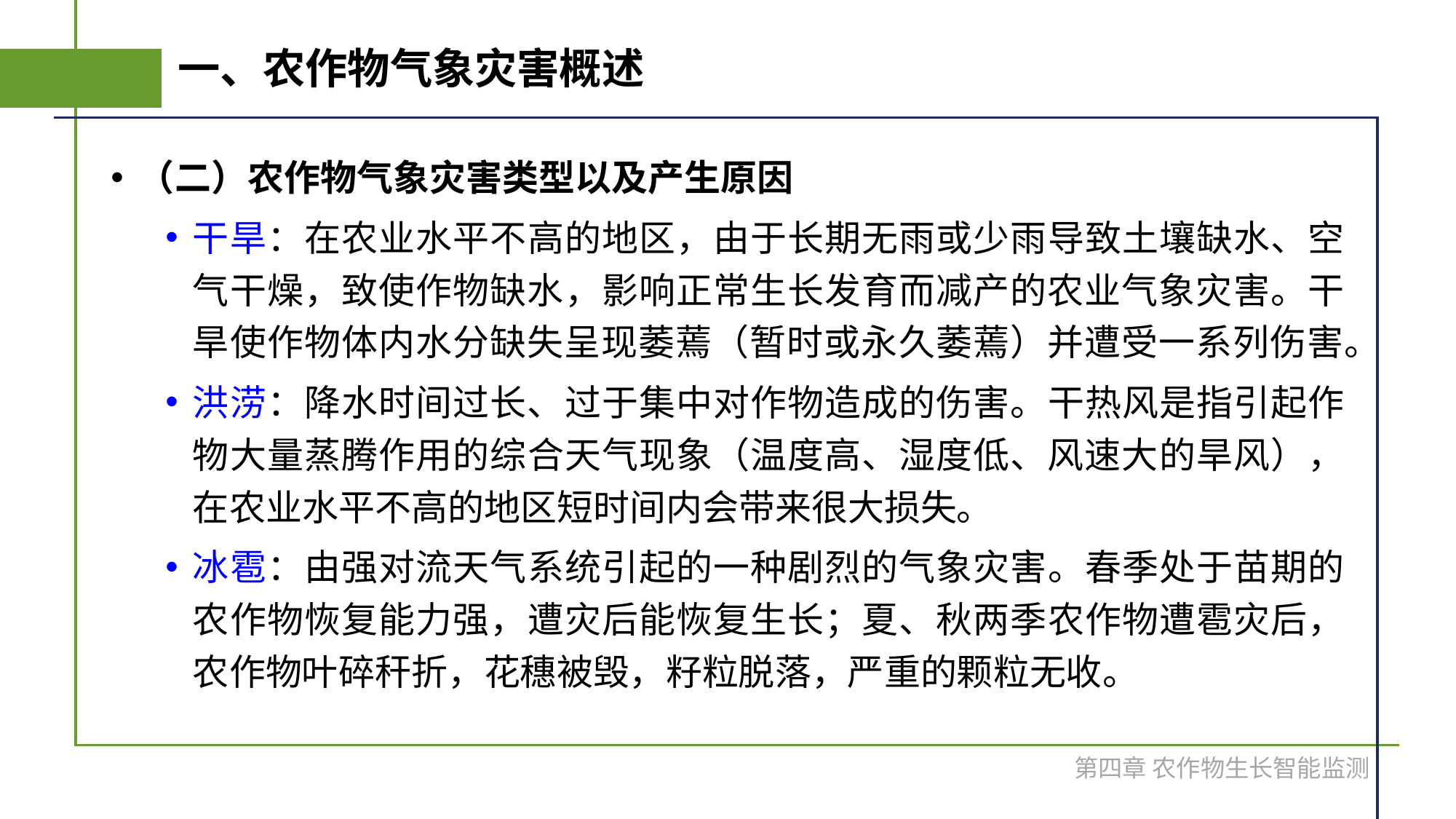

# 一、农作物气象灾害概述
（二）农作物气象灾害类型以及产生原因
干旱：在农业水平不高的地区，由于长期无雨或少雨导致土壤缺水、空气干燥，致使作物缺水，影响正常生长发育而减产的农业气象灾害。干旱使作物体内水分缺失呈现萎蔫（暂时或永久萎蔫）并遭受一系列伤害。
洪涝：降水时间过长、过于集中对作物造成的伤害。干热风是指引起作物大量蒸腾作用的综合天气现象（温度高、湿度低、风速大的旱风），在农业水平不高的地区短时间内会带来很大损失。
冰雹：由强对流天气系统引起的一种剧烈的气象灾害。春季处于苗期的农作物恢复能力强，遭灾后能恢复生长；夏、秋两季农作物遭雹灾后，农作物叶碎秆折，花穗被毁，籽粒脱落，严重的颗粒无收。
第四章 农作物生长智能监测